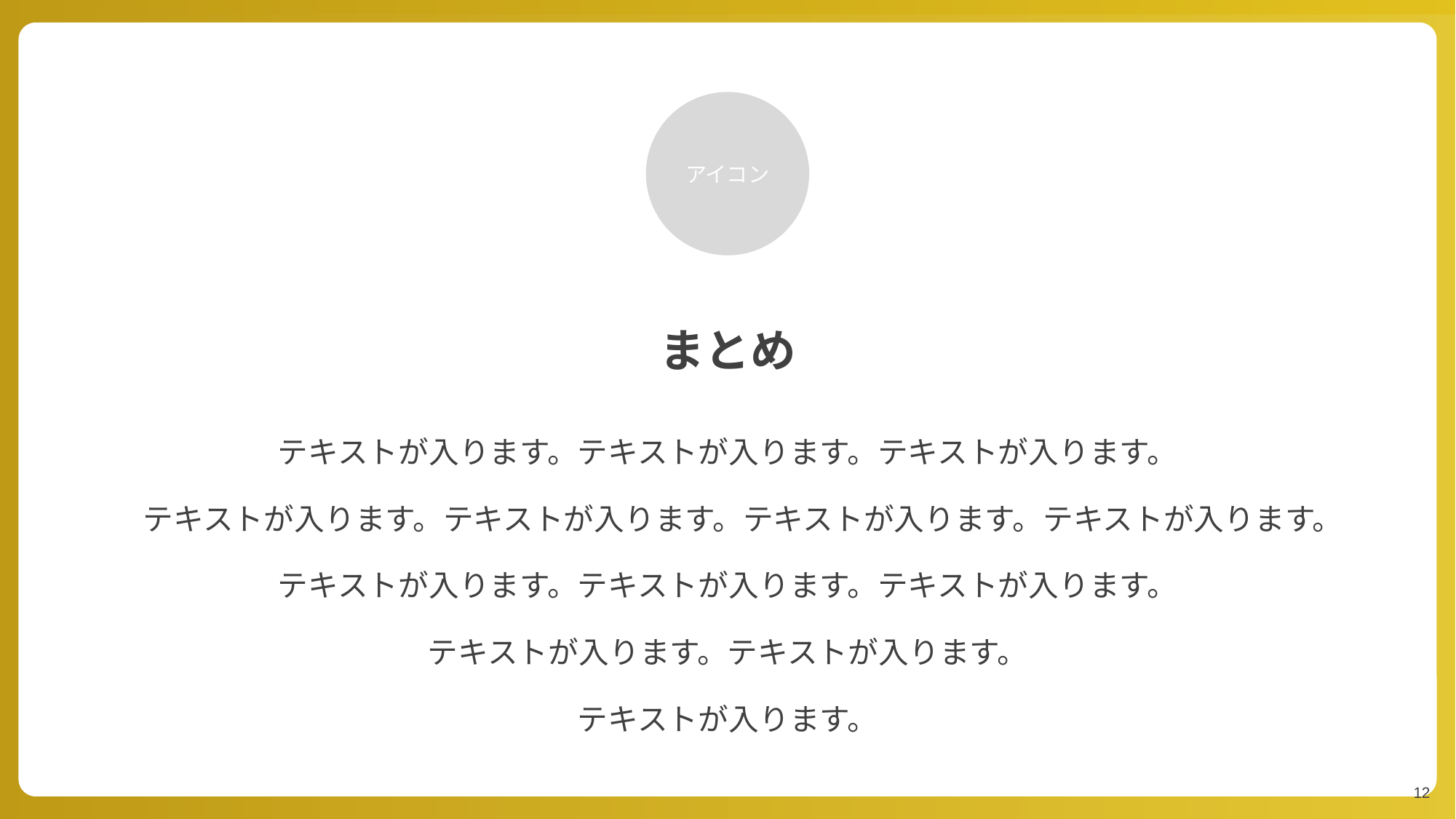

アイコン
まとめ
テキストが入ります。テキストが入ります。テキストが入ります。
テキストが入ります。テキストが入ります。テキストが入ります。テキストが入ります。
テキストが入ります。テキストが入ります。テキストが入ります。
テキストが入ります。テキストが入ります。
テキストが入ります。
12